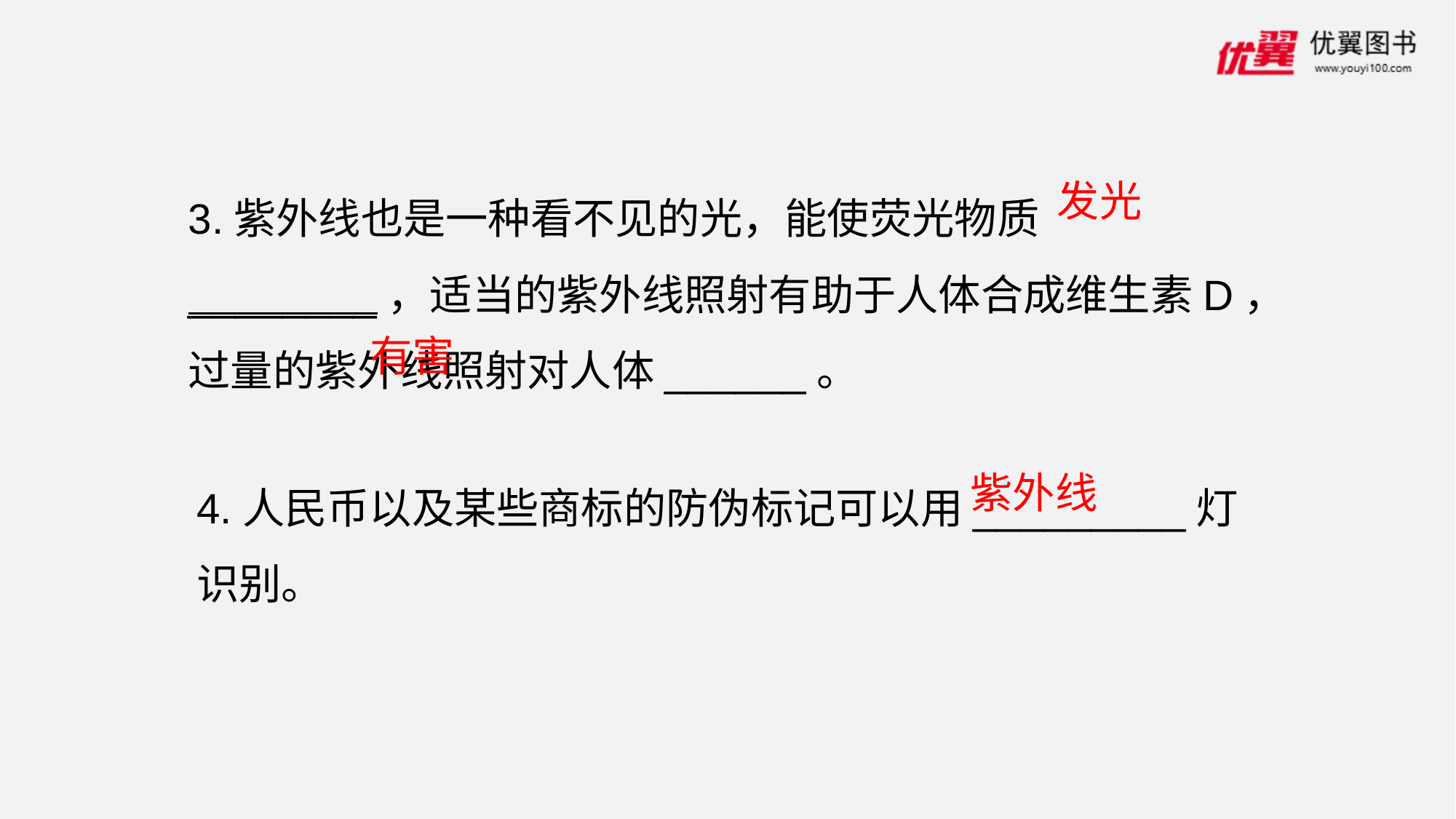

3.紫外线也是一种看不见的光，能使荧光物质________，适当的紫外线照射有助于人体合成维生素D，过量的紫外线照射对人体______。
发光
有害
4.人民币以及某些商标的防伪标记可以用_________灯识别。
紫外线